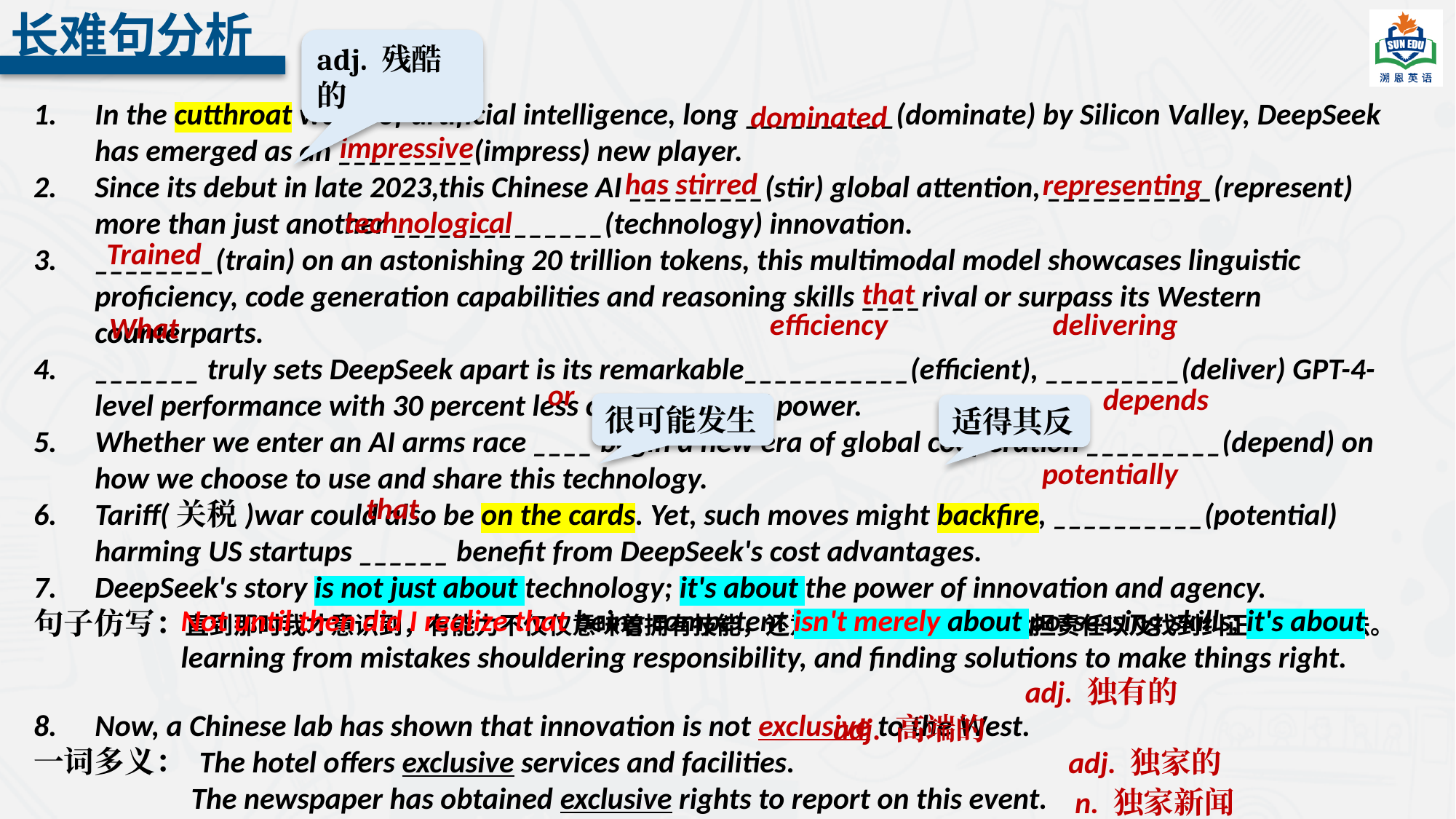

长难句分析

adj. 残酷的
In the cutthroat world of artificial intelligence, long __________(dominate) by Silicon Valley, DeepSeek has emerged as an _________(impress) new player.
Since its debut in late 2023,this Chinese AI _________(stir) global attention, ___________(represent) more than just another ______________(technology) innovation.
________(train) on an astonishing 20 trillion tokens, this multimodal model showcases linguistic proficiency, code generation capabilities and reasoning skills ____rival or surpass its Western counterparts.
_______ truly sets DeepSeek apart is its remarkable___________(efficient), _________(deliver) GPT-4- level performance with 30 percent less computational power.
Whether we enter an AI arms race ____ begin a new era of global cooperation _________(depend) on how we choose to use and share this technology.
Tariff(关税)war could also be on the cards. Yet, such moves might backfire, __________(potential) harming US startups ______ benefit from DeepSeek's cost advantages.
DeepSeek's story is not just about technology; it's about the power of innovation and agency.
句子仿写：直到那时我才意识到，有能力不仅仅意味着拥有技能，还意味着从错误中学习承担责任以及找到纠正错误的方法。

Now, a Chinese lab has shown that innovation is not exclusive to the West.
一词多义： The hotel offers exclusive services and facilities.
	       The newspaper has obtained exclusive rights to report on this event.
	       The magazine published an exclusive about the celebrity’s private life.

dominated
impressive
has stirred
representing
technological
Trained
that
delivering
efficiency
What
or
depends
很可能发生
适得其反
potentially
that
Not until then did I realize that being competent isn't merely about possessing skills; it's about learning from mistakes shouldering responsibility, and finding solutions to make things right.
adj. 独有的
adj. 高端的
adj. 独家的
n. 独家新闻